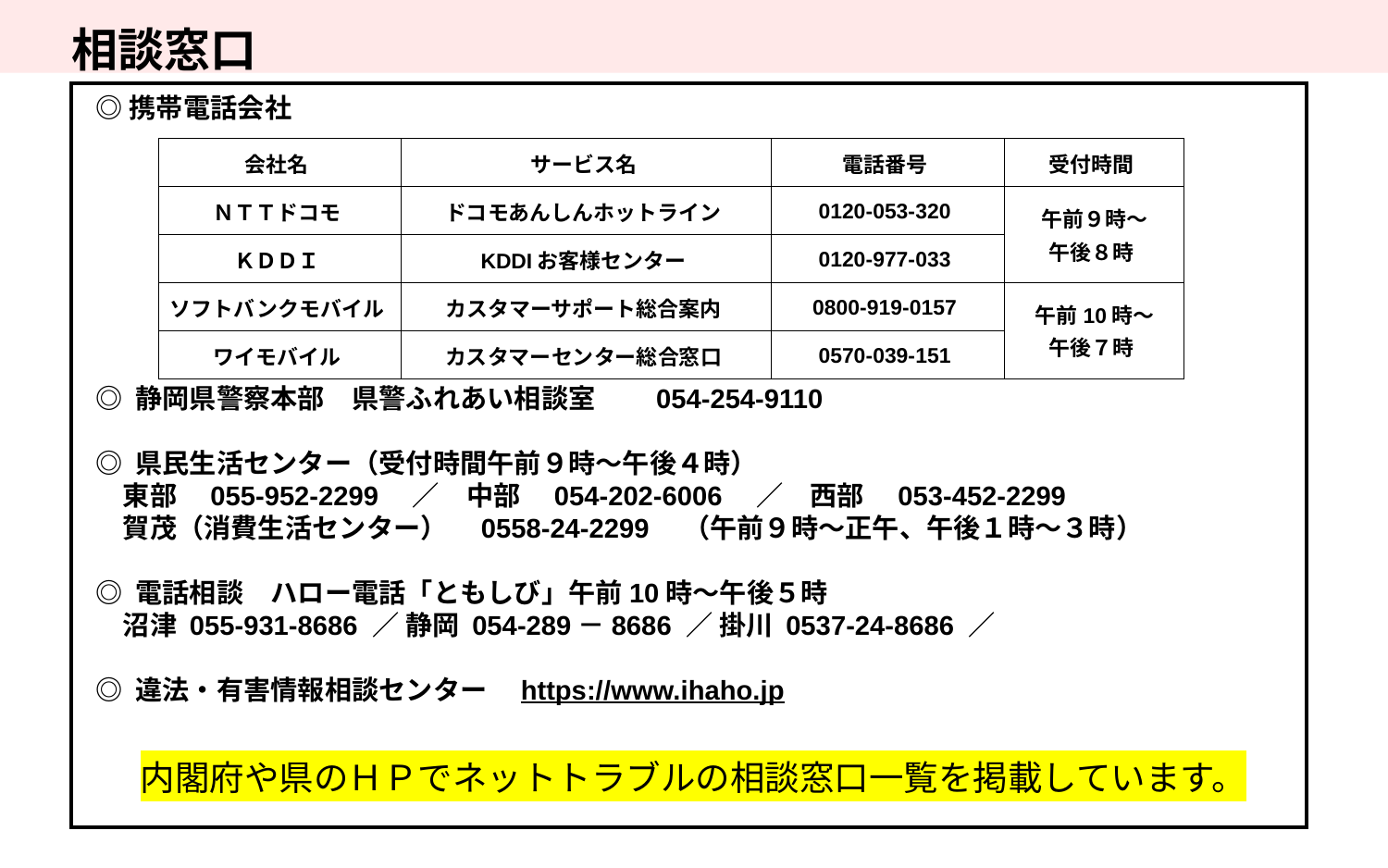

相談窓口

◎携帯電話会社

◎ 静岡県警察本部　県警ふれあい相談室　　054-254-9110

◎ 県民生活センター（受付時間午前９時～午後４時）
　東部　055-952-2299　／　中部　054-202-6006　／　西部　053-452-2299
　賀茂（消費生活センター）　0558-24-2299　（午前９時～正午、午後１時～３時）

◎ 電話相談　ハロー電話「ともしび」午前10時～午後５時
　沼津 055-931-8686 ／ 静岡 054-289－8686 ／ 掛川 0537-24-8686 ／

◎ 違法・有害情報相談センター　https://www.ihaho.jp
| 会社名 | サービス名 | 電話番号 | 受付時間 |
| --- | --- | --- | --- |
| ＮＴＴドコモ | ドコモあんしんホットライン | 0120-053-320 | 午前９時～ 午後８時 |
| ＫＤＤＩ | KDDIお客様センター | 0120-977-033 |  |
| ソフトバンクモバイル | カスタマーサポート総合案内 | 0800-919-0157 | 午前10時～ 午後７時 |
| ワイモバイル | カスタマーセンター総合窓口 | 0570-039-151 |  |
内閣府や県のＨＰでネットトラブルの相談窓口一覧を掲載しています。